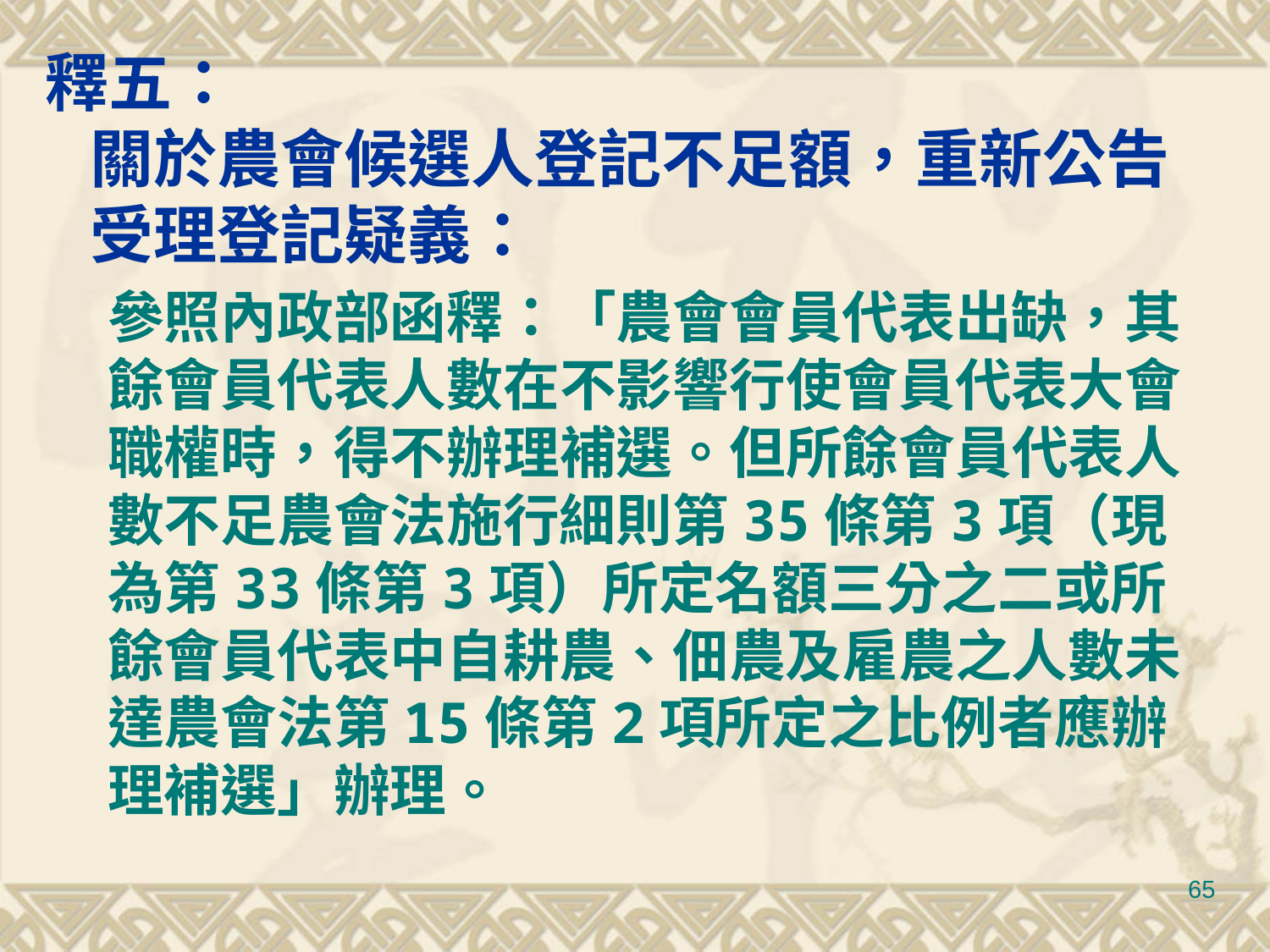

釋五：
  關於農會候選人登記不足額，重新公告
  受理登記疑義：
參照內政部函釋：「農會會員代表出缺，其餘會員代表人數在不影響行使會員代表大會職權時，得不辦理補選。但所餘會員代表人數不足農會法施行細則第35條第3項（現為第33條第3項）所定名額三分之二或所餘會員代表中自耕農、佃農及雇農之人數未達農會法第15條第2項所定之比例者應辦理補選」辦理。
65